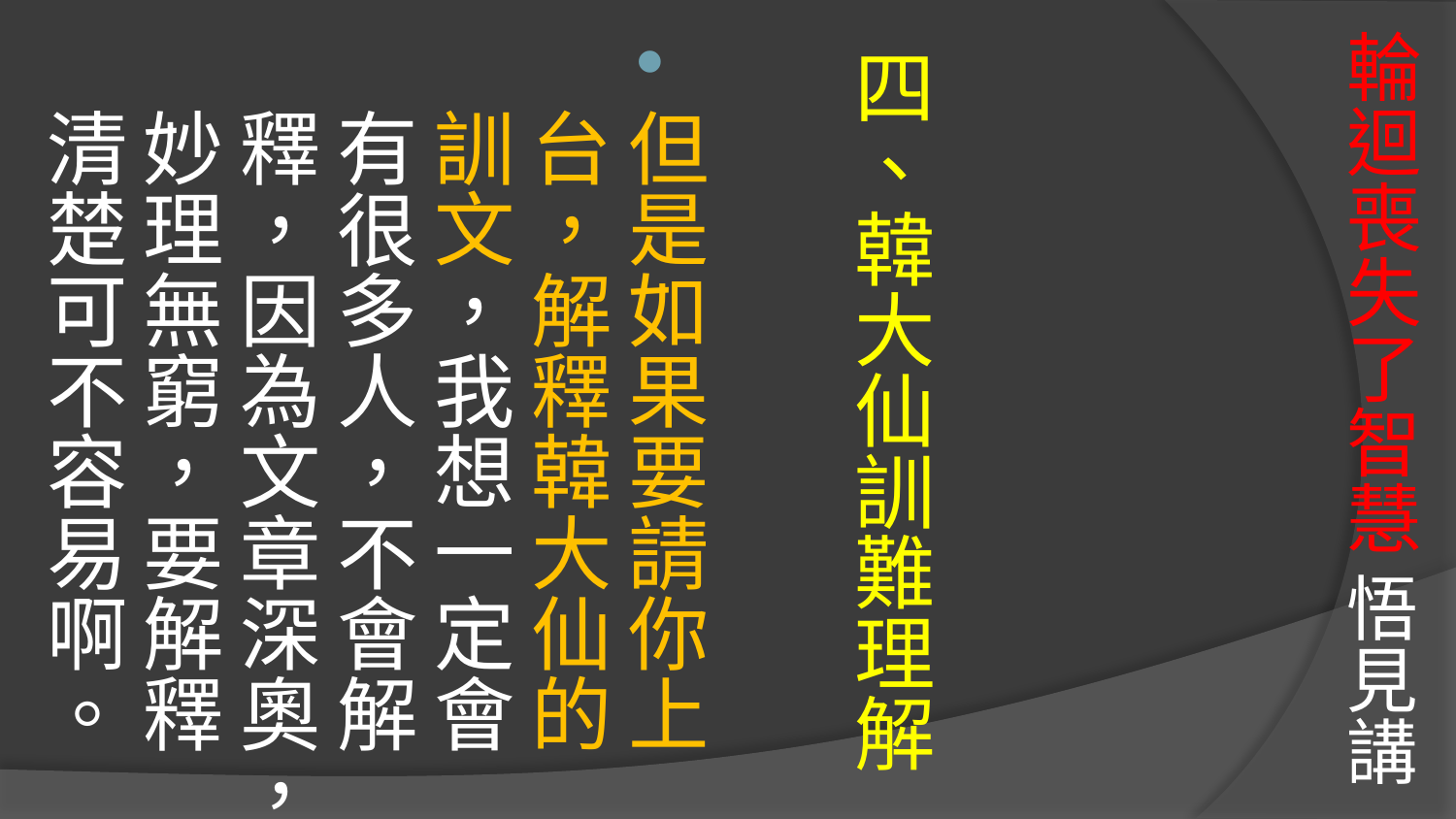

# 輪迴喪失了智慧 悟見講
四、韓大仙訓難理解

但是如果要請你上台，解釋韓大仙的訓文，我想一定會有很多人，不會解釋，因為文章深奧，妙理無窮，要解釋清楚可不容易啊。